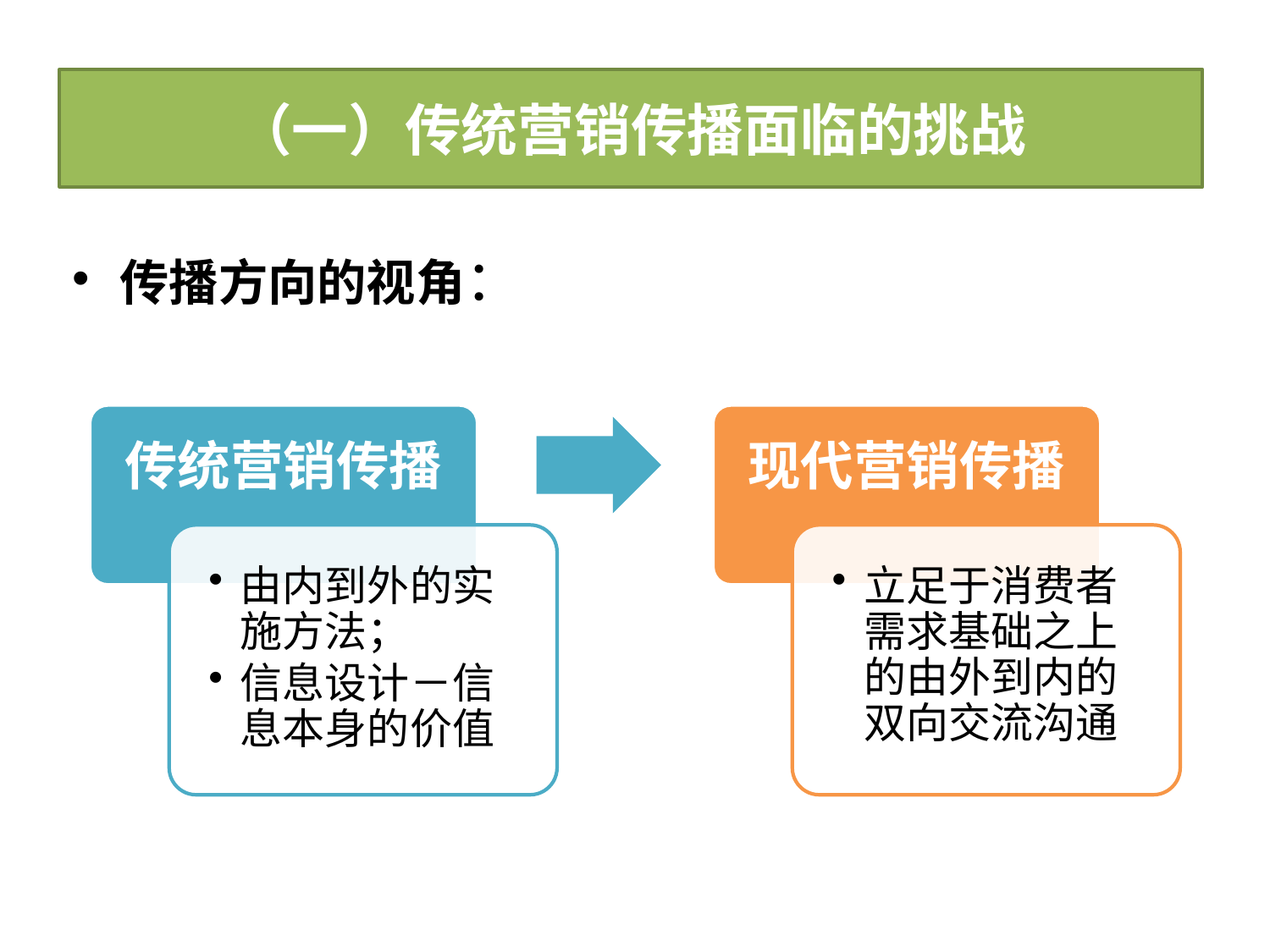

# （一）传统营销传播面临的挑战
传播方向的视角：
传统营销传播
由内到外的实施方法；
信息设计－信息本身的价值

现代营销传播
立足于消费者需求基础之上的由外到内的双向交流沟通